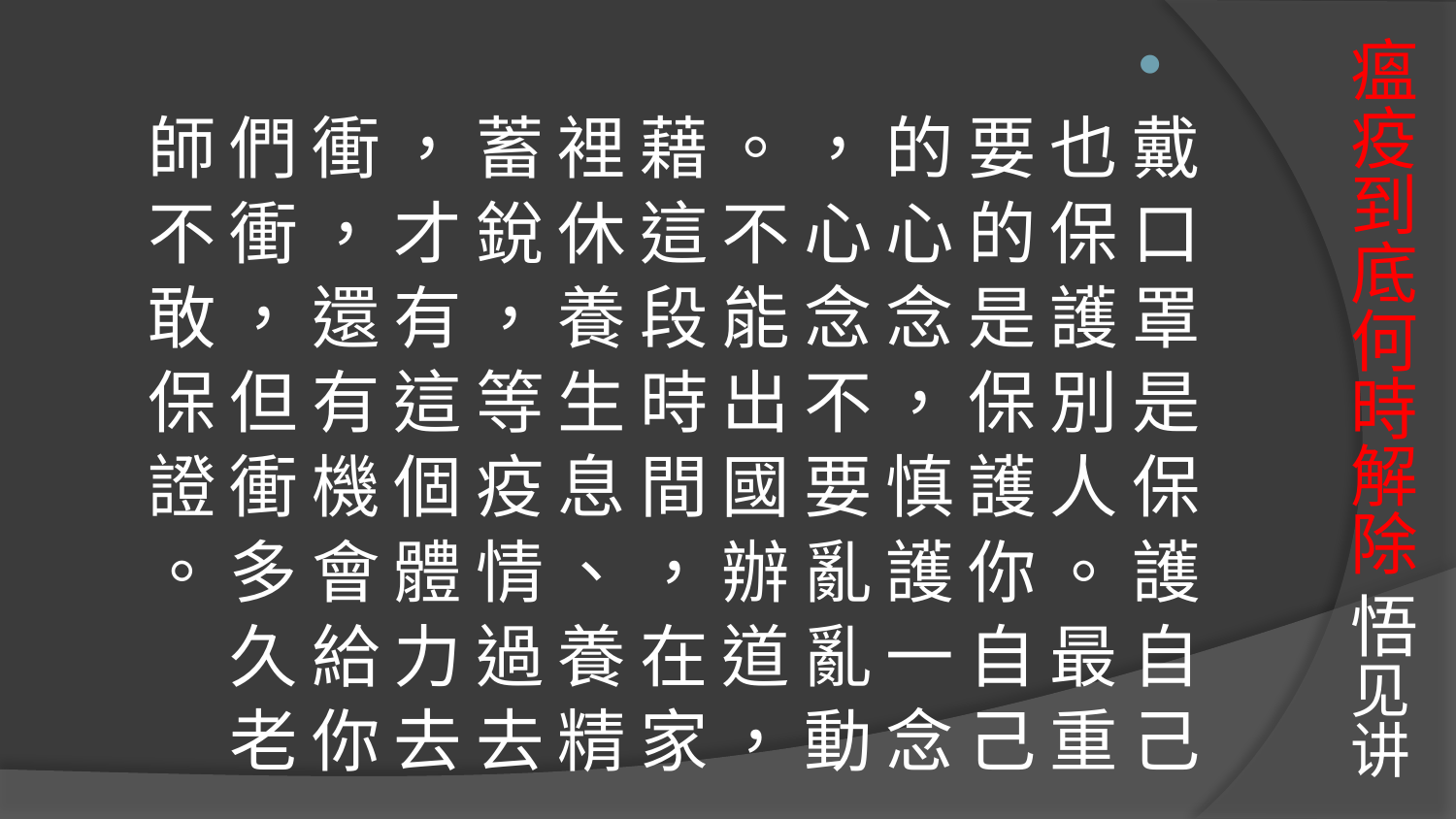

# 瘟疫到底何時解除 悟见讲
戴 口 罩 是 保 護 自 己 也 保 護 別 人 。 最 重 要 的 是 保 護 你 自 己 的 心 念 ， 慎 護 一 念 ， 心 念 不 要 亂 亂 動 。 不 能 出 國 辦 道 ， 藉 這 段 時 間 ， 在 家 裡 休 養 生 息 、 養 精 蓄 銳 ， 等 疫 情 過 去 ， 才 有 這 個 體 力 去 衝 ， 還 有 機 會 給 你 們 衝 ， 但 衝 多 久 老 師 不 敢 保 證 。